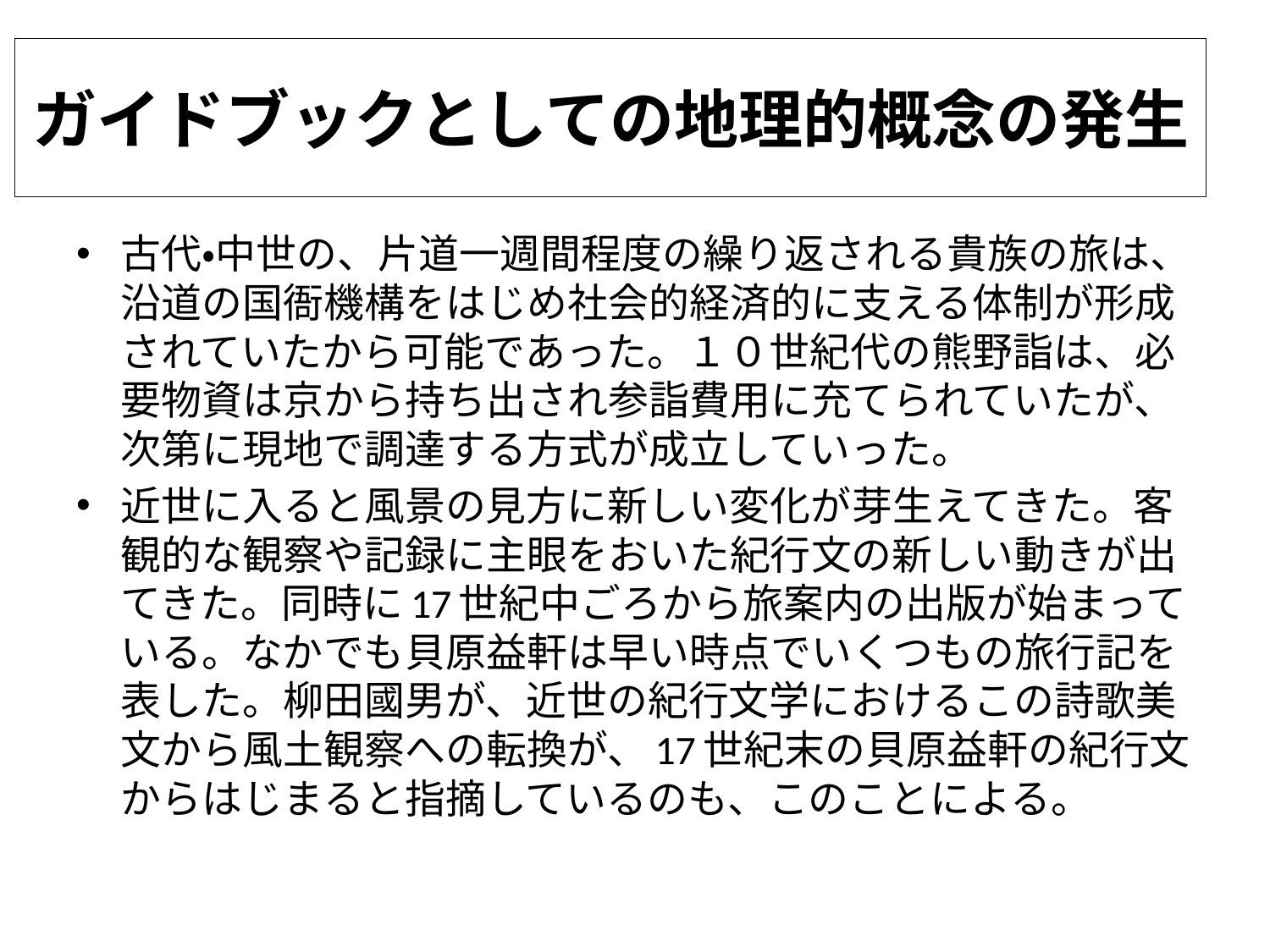

# ガイドブックとしての地理的概念の発生
古代・中世の、片道一週間程度の繰り返される貴族の旅は、沿道の国衙機構をはじめ社会的経済的に支える体制が形成されていたから可能であった。１０世紀代の熊野詣は、必要物資は京から持ち出され参詣費用に充てられていたが、次第に現地で調達する方式が成立していった。
近世に入ると風景の見方に新しい変化が芽生えてきた。客観的な観察や記録に主眼をおいた紀行文の新しい動きが出てきた。同時に17世紀中ごろから旅案内の出版が始まっている。なかでも貝原益軒は早い時点でいくつもの旅行記を表した。柳田國男が、近世の紀行文学におけるこの詩歌美文から風土観察への転換が、17世紀末の貝原益軒の紀行文からはじまると指摘しているのも、このことによる。